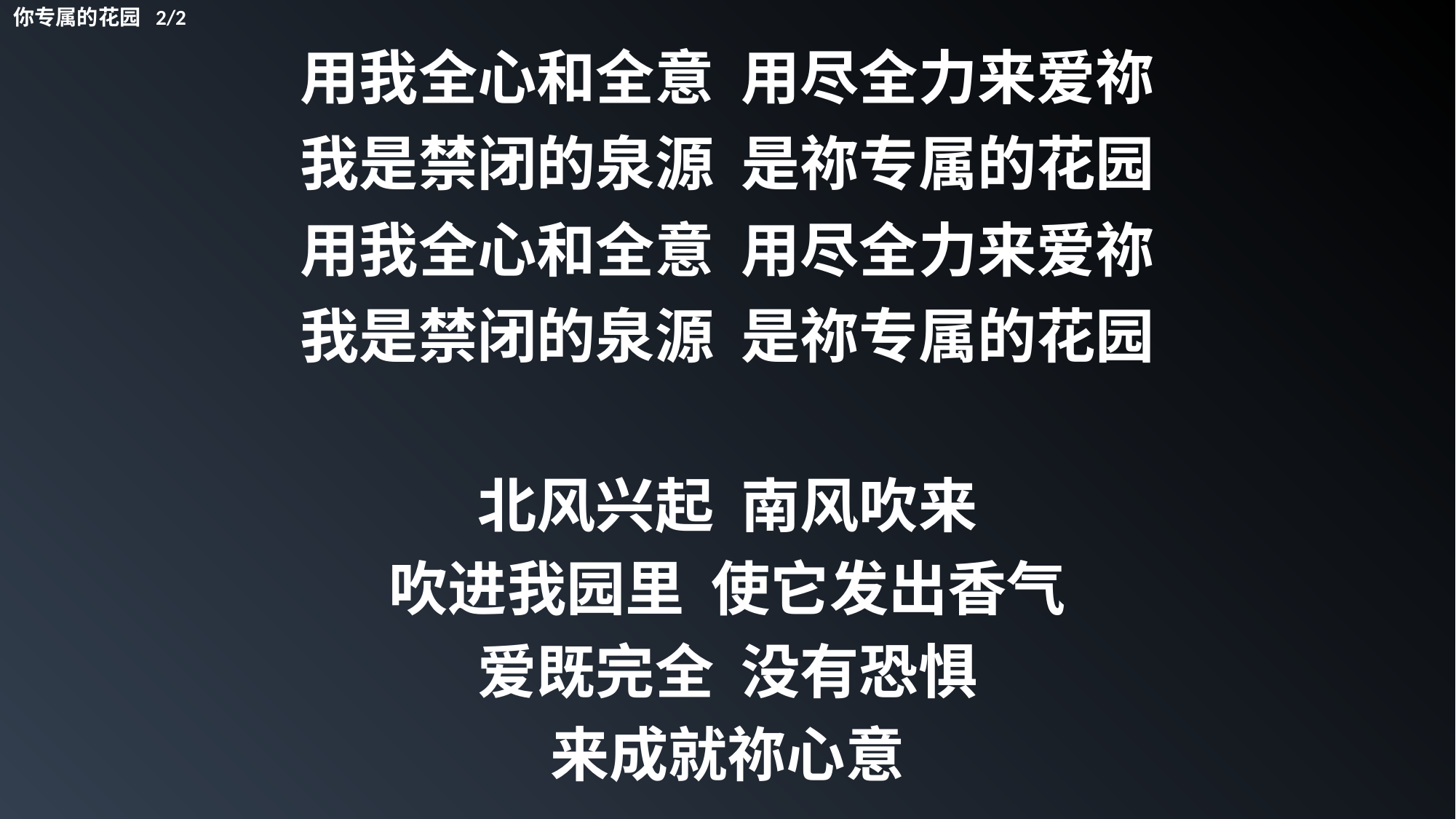

你专属的花园  2/2
用我全心和全意  用尽全力来爱祢
我是禁闭的泉源  是祢专属的花园
用我全心和全意  用尽全力来爱祢
我是禁闭的泉源  是祢专属的花园

北风兴起  南风吹来
吹进我园里  使它发出香气
爱既完全  没有恐惧
来成就祢心意